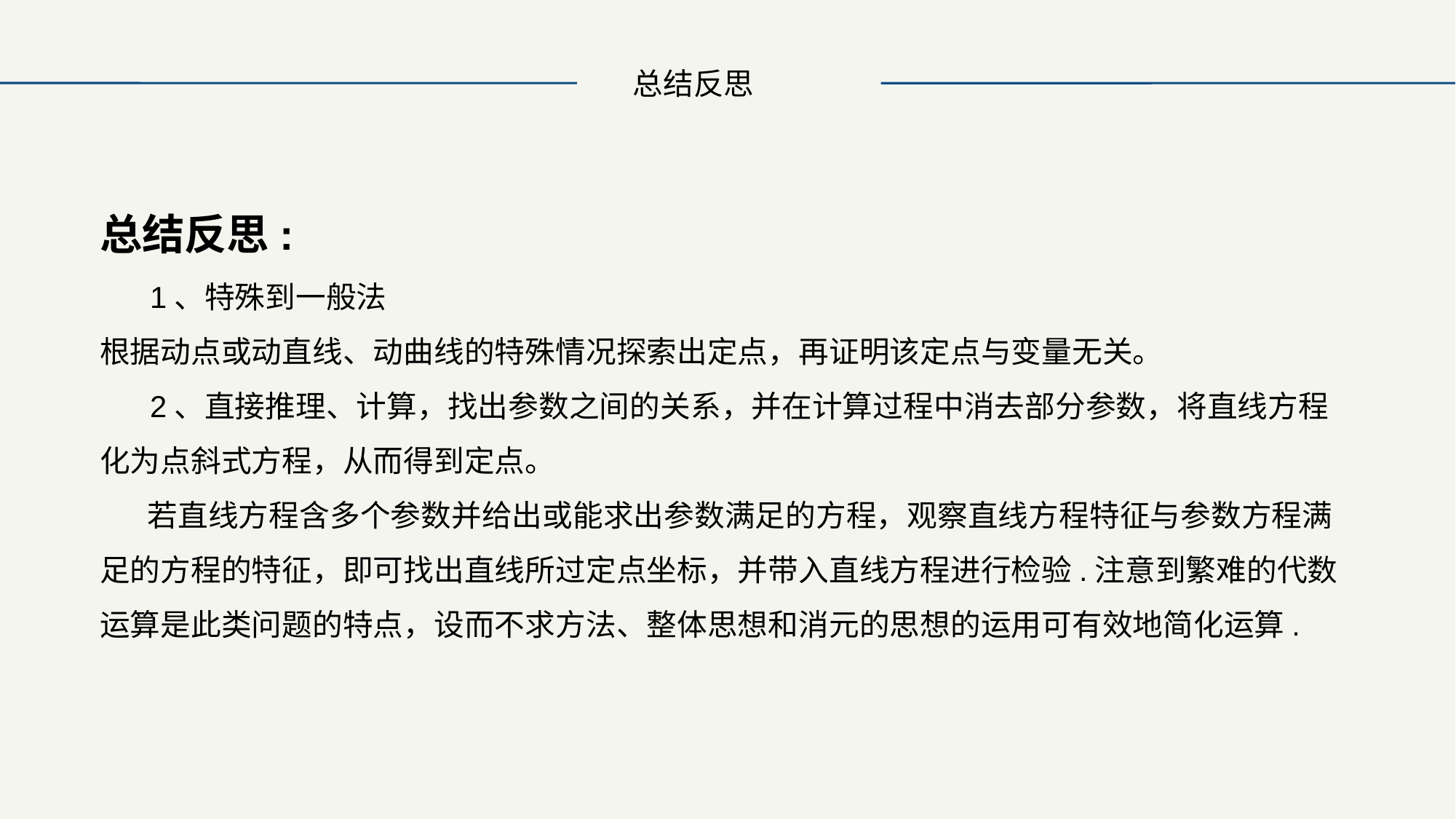

总结反思
总结反思:
      1、特殊到一般法根据动点或动直线、动曲线的特殊情况探索出定点，再证明该定点与变量无关。
      2、直接推理、计算，找出参数之间的关系，并在计算过程中消去部分参数，将直线方程化为点斜式方程，从而得到定点。
      若直线方程含多个参数并给出或能求出参数满足的方程，观察直线方程特征与参数方程满足的方程的特征，即可找出直线所过定点坐标，并带入直线方程进行检验.注意到繁难的代数运算是此类问题的特点，设而不求方法、整体思想和消元的思想的运用可有效地简化运算.